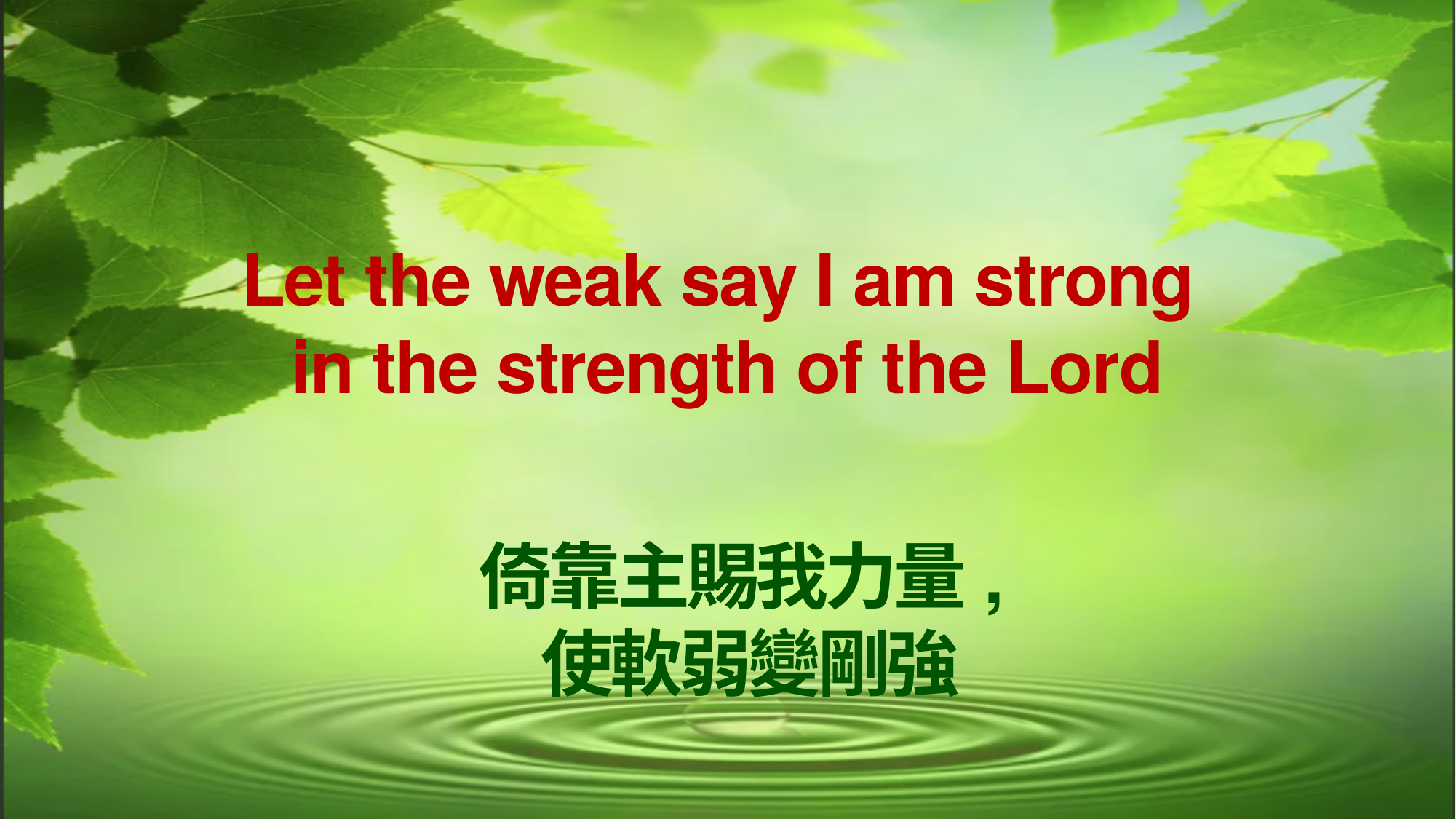

Let the weak say I am strong
in the strength of the Lord
# 倚靠主賜我力量,
使軟弱變剛強